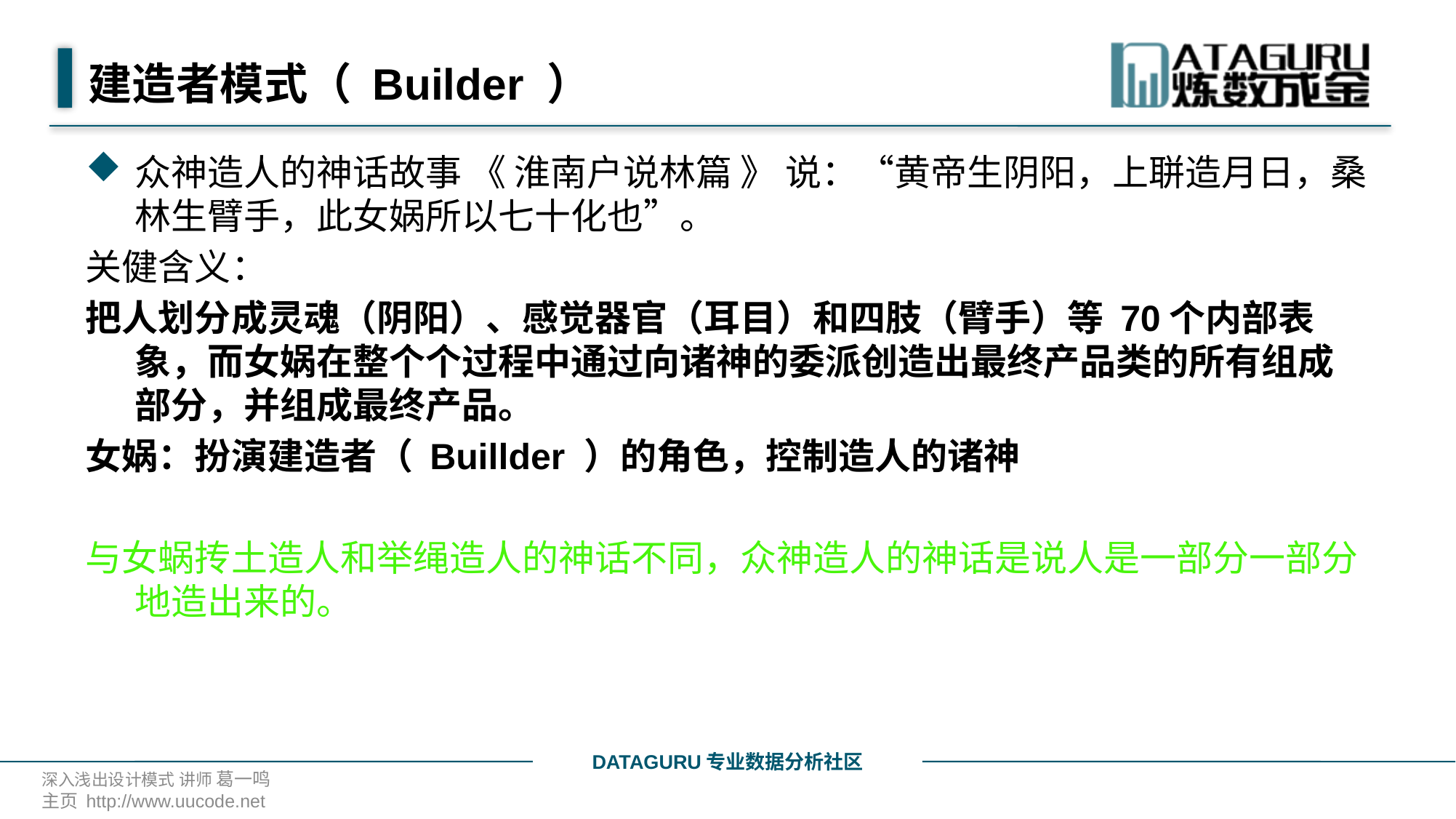

# 建造者模式（ Builder ）
众神造人的神话故事 《 淮南户说林篇 》 说：“黄帝生阴阳，上聠造月日，桑林生臂手，此女娲所以七十化也”。
关健含义：
把人划分成灵魂（阴阳）、感觉器官（耳目）和四肢（臂手）等 70个内部表象，而女娲在整个个过程中通过向诸神的委派创造出最终产品类的所有组成部分，并组成最终产品。
女娲：扮演建造者（ Buillder ）的角色，控制造人的诸神

与女蜗抟土造人和举绳造人的神话不同，众神造人的神话是说人是一部分一部分地造出来的。